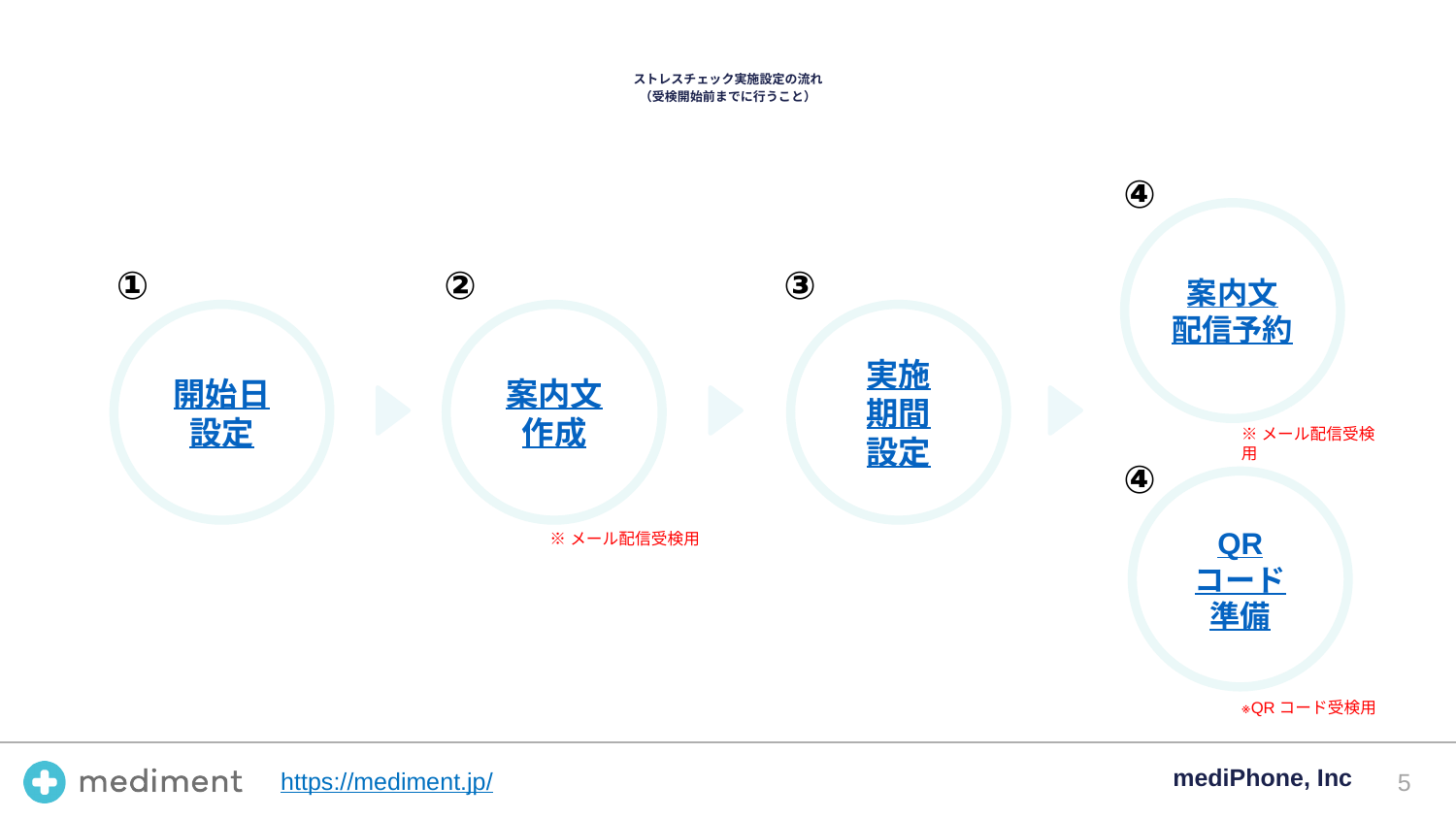

# ストレスチェック実施設定の流れ
（受検開始前までに行うこと）
④
案内文
配信予約
①
開始日
設定
②
案内文
作成
③
実施
期間
設定

※メール配信受検用
④
QR
コード
準備
※メール配信受検用
※QRコード受検用
5